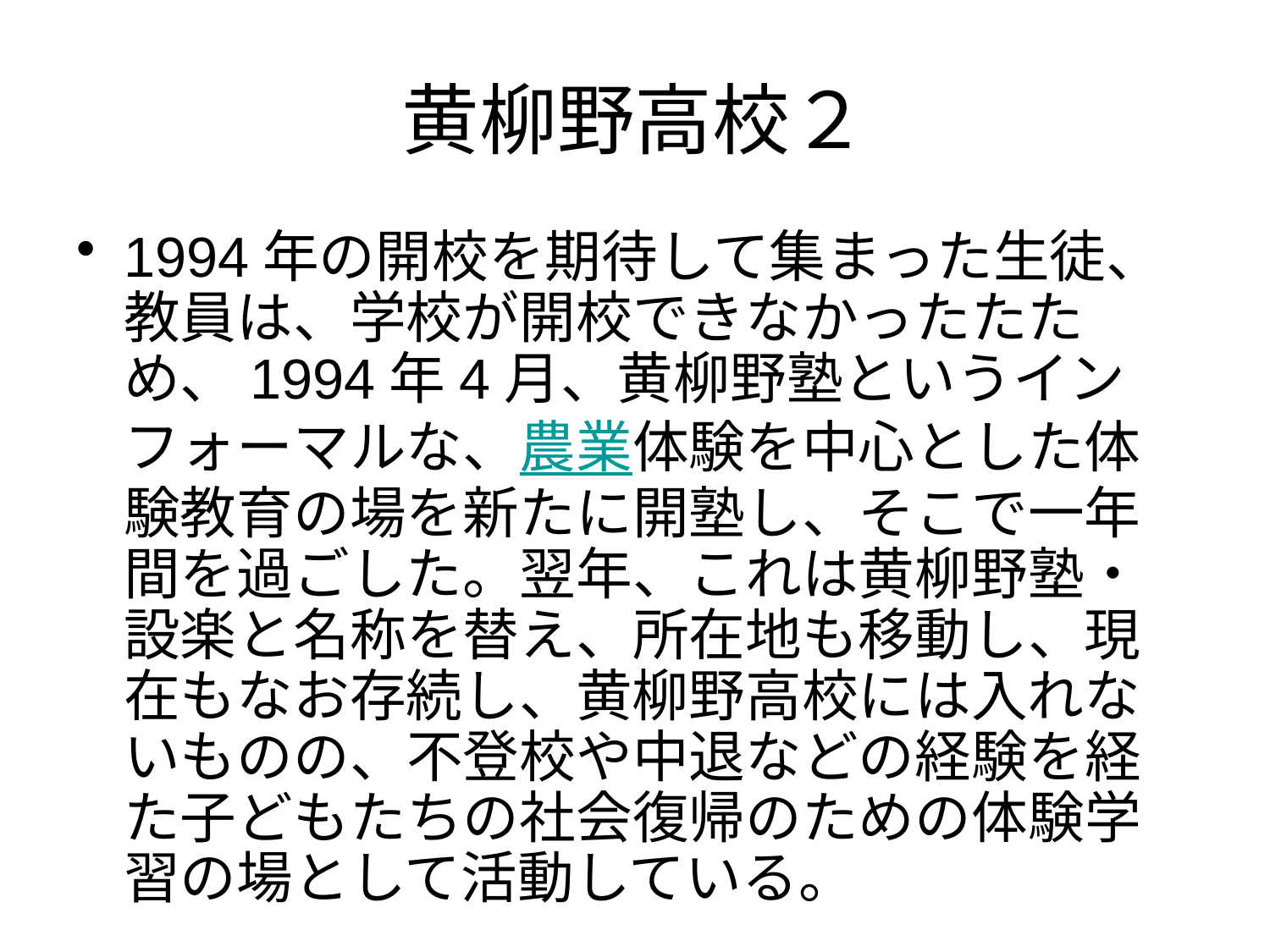

# 黄柳野高校２
1994年の開校を期待して集まった生徒、教員は、学校が開校できなかったたため、1994年4月、黄柳野塾というインフォーマルな、農業体験を中心とした体験教育の場を新たに開塾し、そこで一年間を過ごした。翌年、これは黄柳野塾・設楽と名称を替え、所在地も移動し、現在もなお存続し、黄柳野高校には入れないものの、不登校や中退などの経験を経た子どもたちの社会復帰のための体験学習の場として活動している。